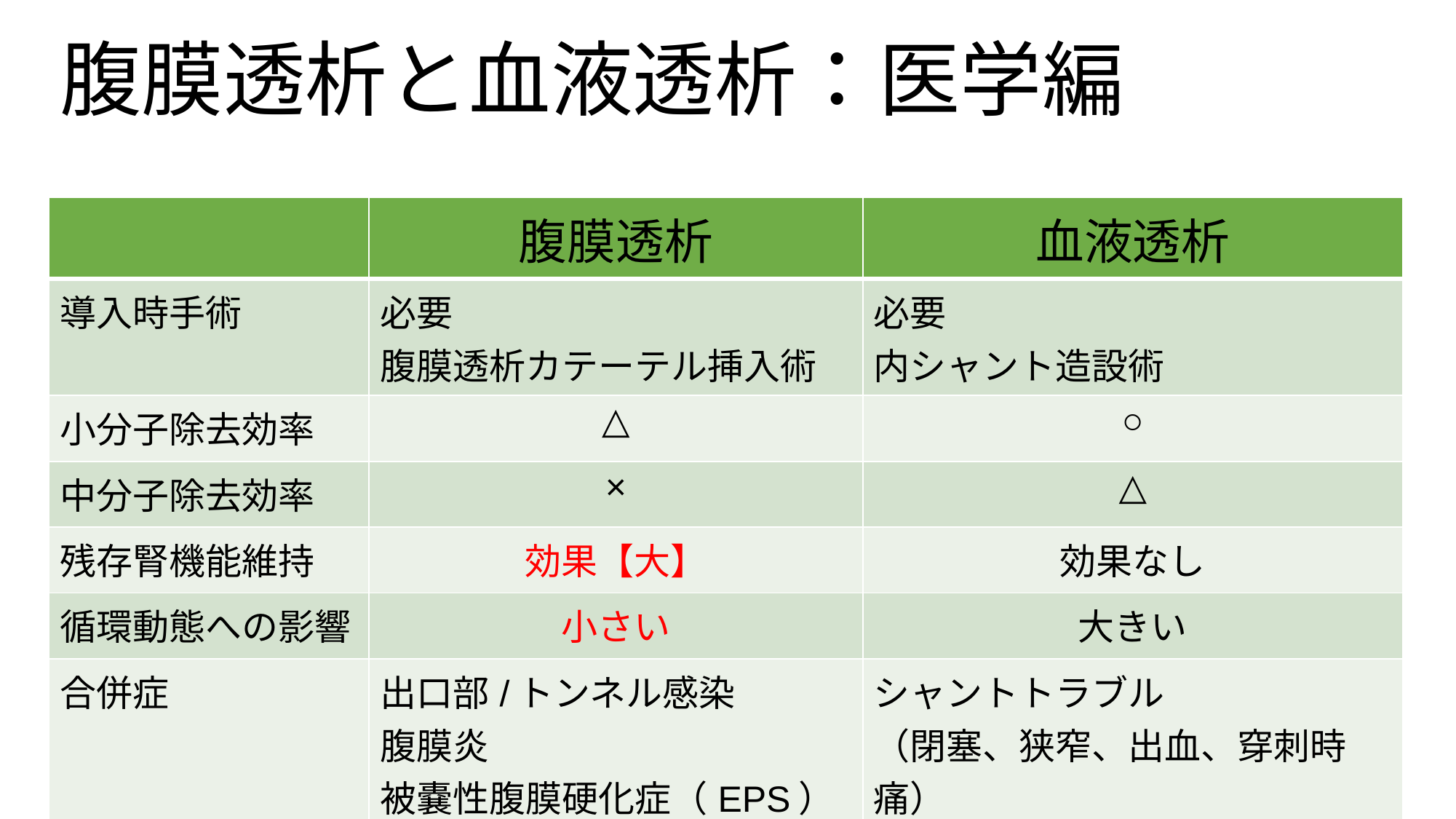

# 腹膜透析と血液透析：医学編
|  | 腹膜透析 | 血液透析 |
| --- | --- | --- |
| 導入時手術 | 必要 腹膜透析カテーテル挿入術 | 必要 内シャント造設術 |
| 小分子除去効率 | △ | ○ |
| 中分子除去効率 | × | △ |
| 残存腎機能維持 | 効果【大】 | 効果なし |
| 循環動態への影響 | 小さい | 大きい |
| 合併症 | 出口部/トンネル感染 腹膜炎 被嚢性腹膜硬化症（EPS） | シャントトラブル （閉塞、狭窄、出血、穿刺時痛） |